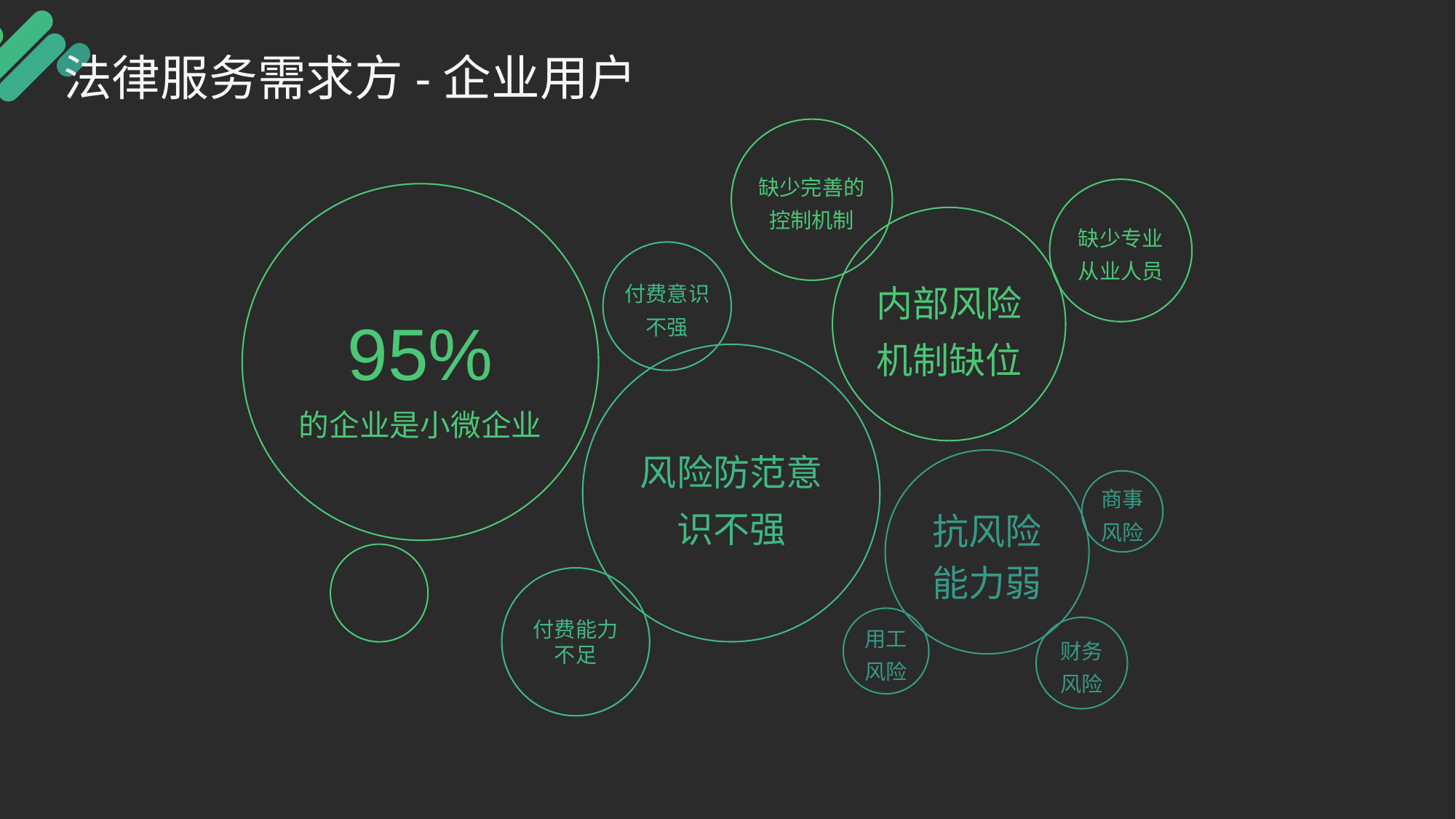

法律服务需求方-企业用户
缺少完善的控制机制
缺少专业从业人员
95%
的企业是小微企业
内部风险机制缺位
付费意识不强
风险防范意识不强
抗风险能力弱
商事风险

付费能力不足
用工风险
财务
风险